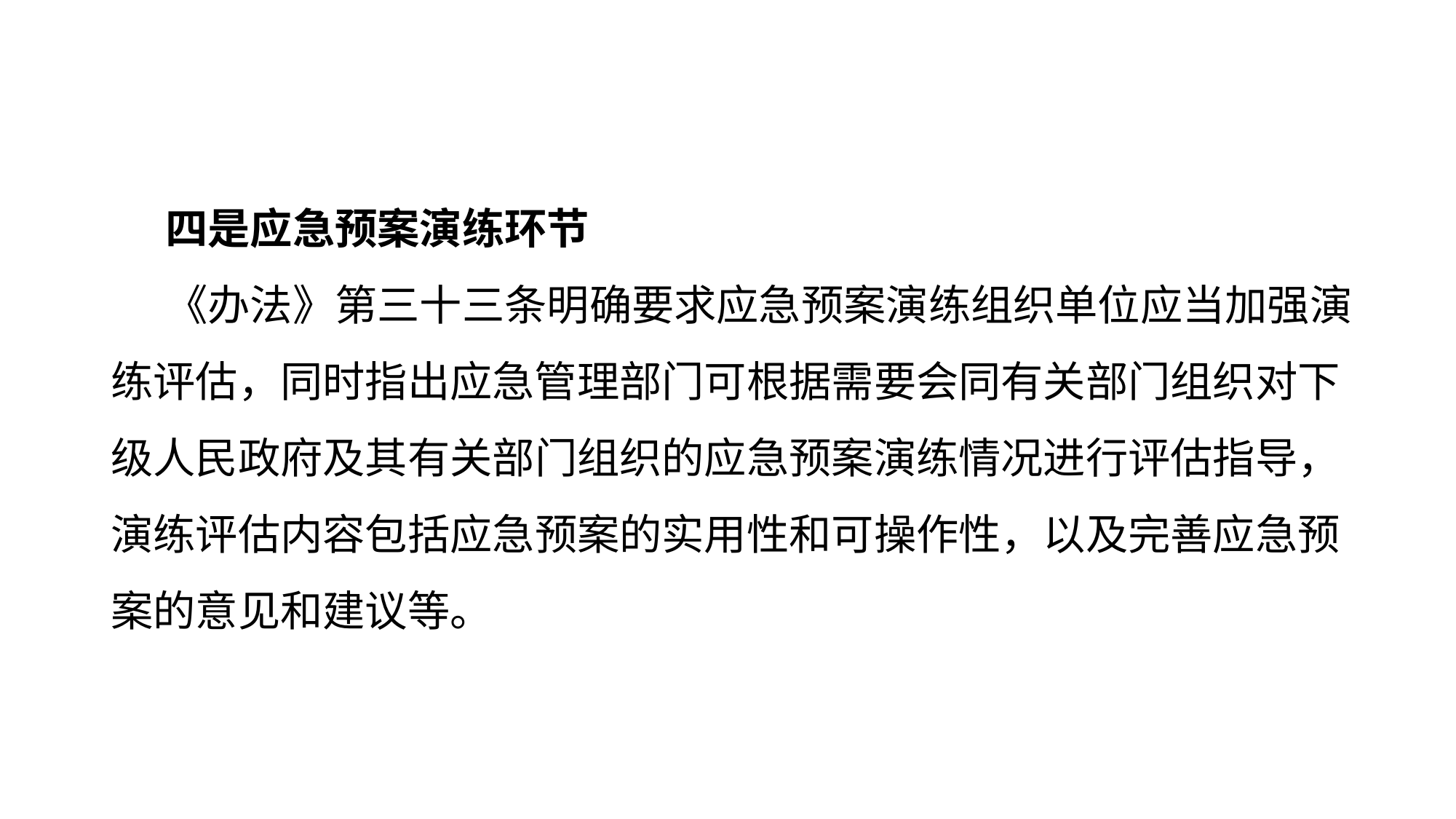

#
四是应急预案演练环节
《办法》第三十三条明确要求应急预案演练组织单位应当加强演练评估，同时指出应急管理部门可根据需要会同有关部门组织对下级人民政府及其有关部门组织的应急预案演练情况进行评估指导，演练评估内容包括应急预案的实用性和可操作性，以及完善应急预案的意见和建议等。